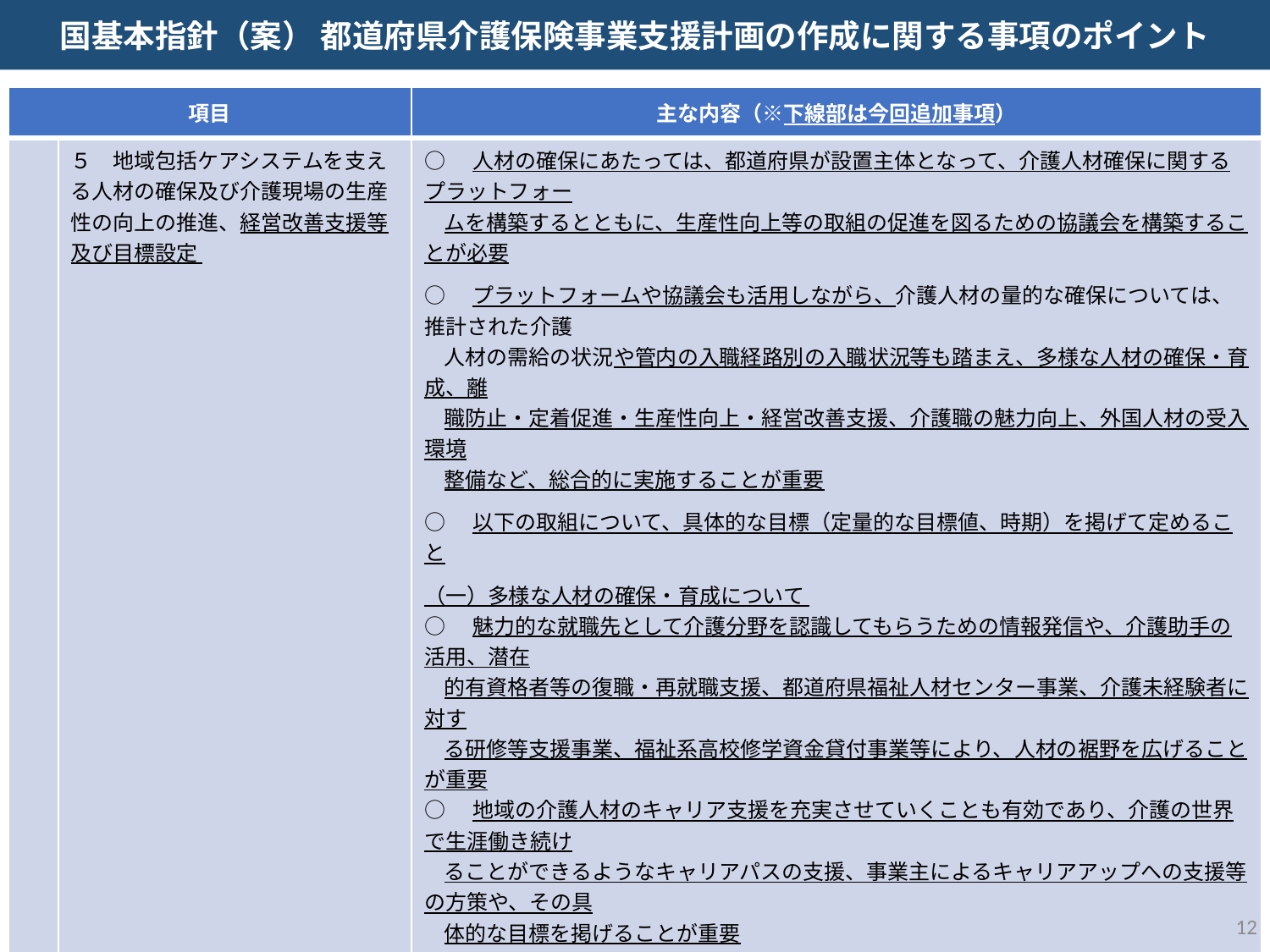

国基本指針（案） 都道府県介護保険事業支援計画の作成に関する事項のポイント
| 項目 |  | 主な内容（※下線部は今回追加事項） |
| --- | --- | --- |
|  | ５　地域包括ケアシステムを支える人材の確保及び介護現場の生産性の向上の推進、経営改善支援等及び目標設定 | ○　人材の確保にあたっては、都道府県が設置主体となって、介護人材確保に関するプラットフォー ムを構築するとともに、生産性向上等の取組の促進を図るための協議会を構築することが必要 ○　プラットフォームや協議会も活用しながら、介護人材の量的な確保については、推計された介護 人材の需給の状況や管内の入職経路別の入職状況等も踏まえ、多様な人材の確保・育成、離 職防止・定着促進・生産性向上・経営改善支援、介護職の魅力向上、外国人材の受入環境 整備など、総合的に実施することが重要 ○　以下の取組について、具体的な目標（定量的な目標値、時期）を掲げて定めること （一）多様な人材の確保・育成について ○　魅力的な就職先として介護分野を認識してもらうための情報発信や、介護助手の活用、潜在 的有資格者等の復職・再就職支援、都道府県福祉人材センター事業、介護未経験者に対す る研修等支援事業、福祉系高校修学資金貸付事業等により、人材の裾野を広げることが重要 ○　地域の介護人材のキャリア支援を充実させていくことも有効であり、介護の世界で生涯働き続け ることができるようなキャリアパスの支援、事業主によるキャリアアップへの支援等の方策や、その具 体的な目標を掲げることが重要 （二）離職防止・定着促進・生産性向上、経営改善支援の取組について ○　人材確保、生産性向上、経営改善等の取組を総合的に勘案することが重要 ○　都道府県において生産性向上推進体制加算の取得率や協働化の取組件数等地域の実情を 踏まえた目標を定め、その目標達成に向けた取組・施策を定める必要 ○　居宅介護支援事業所や居宅サービス事業所等の生産性向上を促進するためには、ＩＣＴを 活用し、介護記録・情報共有・報酬請求等の業務の効率化を図ることが必要 ○　テクノロジーの活用による介護の質の向上と業務負担軽減、経営の協働化等による経営改善 が重要 ○　現場でテクノロジーを活用できる人材の育成の取組も必要 ○　賃金体系・キャリアパス制度・人材育成の仕組みなどの雇用管理の状況は事業所間に差がある ことから、働きやすい環境づくりの取組を進めていくことが必要 ○　人間関係が離職理由として高くなっていることに着目したメンタルヘルスケア等の定着策も含めた 人材確保策を図っていくことが重要 |
12